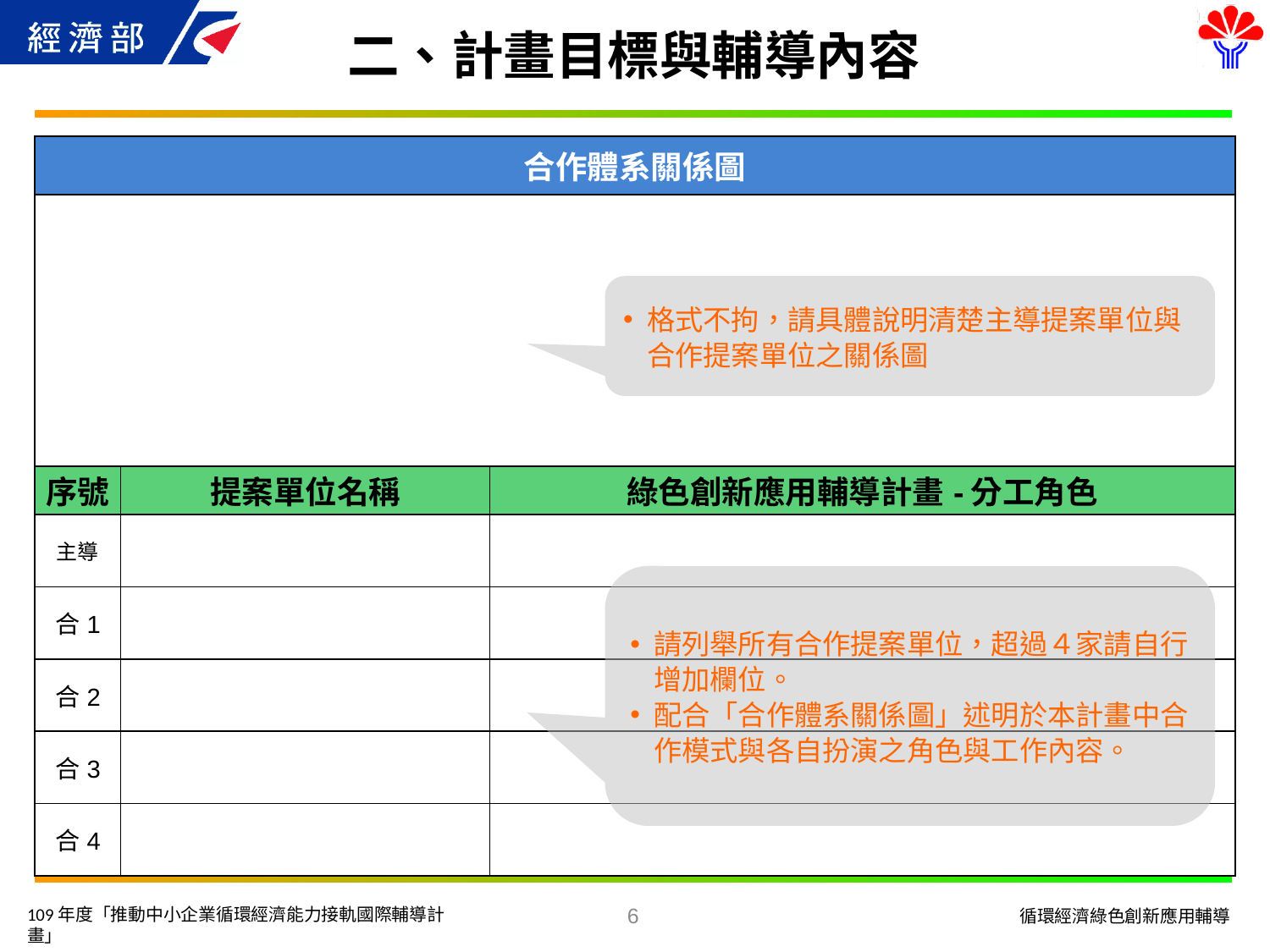

# 二、計畫目標與輔導內容
| 合作體系關係圖 |
| --- |
|  |
格式不拘，請具體說明清楚主導提案單位與合作提案單位之關係圖
| 序號 | 提案單位名稱 | 綠色創新應用輔導計畫-分工角色 |
| --- | --- | --- |
| 主導 |  |  |
| 合1 |  |  |
| 合2 |  |  |
| 合3 |  |  |
| 合4 |  |  |
請列舉所有合作提案單位，超過４家請自行增加欄位。
配合「合作體系關係圖」述明於本計畫中合作模式與各自扮演之角色與工作內容。
6